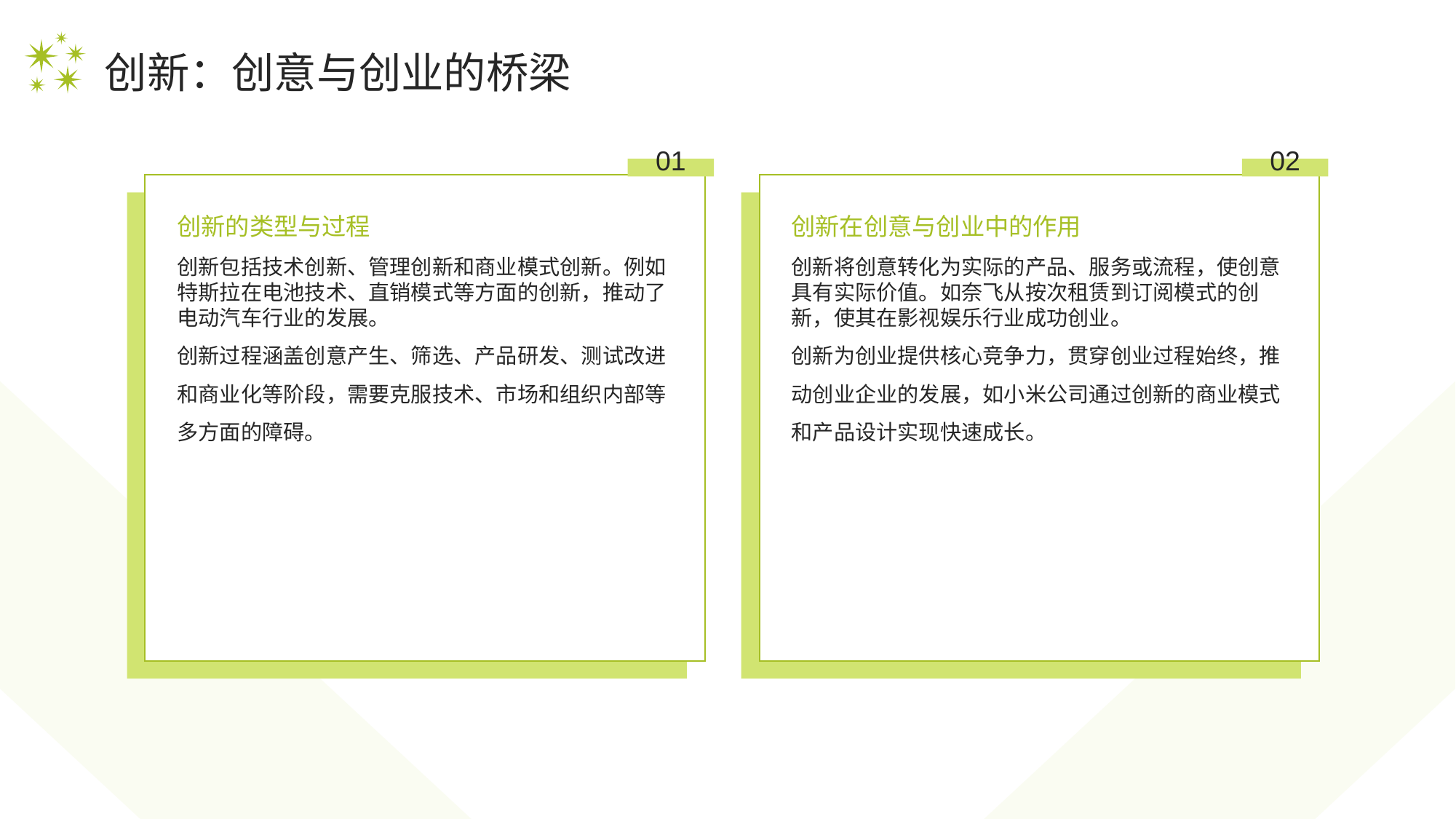

创新：创意与创业的桥梁

01
02

创新的类型与过程
创新在创意与创业中的作用

创新包括技术创新、管理创新和商业模式创新。例如特斯拉在电池技术、直销模式等方面的创新，推动了电动汽车行业的发展。
创新过程涵盖创意产生、筛选、产品研发、测试改进和商业化等阶段，需要克服技术、市场和组织内部等多方面的障碍。
创新将创意转化为实际的产品、服务或流程，使创意具有实际价值。如奈飞从按次租赁到订阅模式的创新，使其在影视娱乐行业成功创业。
创新为创业提供核心竞争力，贯穿创业过程始终，推动创业企业的发展，如小米公司通过创新的商业模式和产品设计实现快速成长。